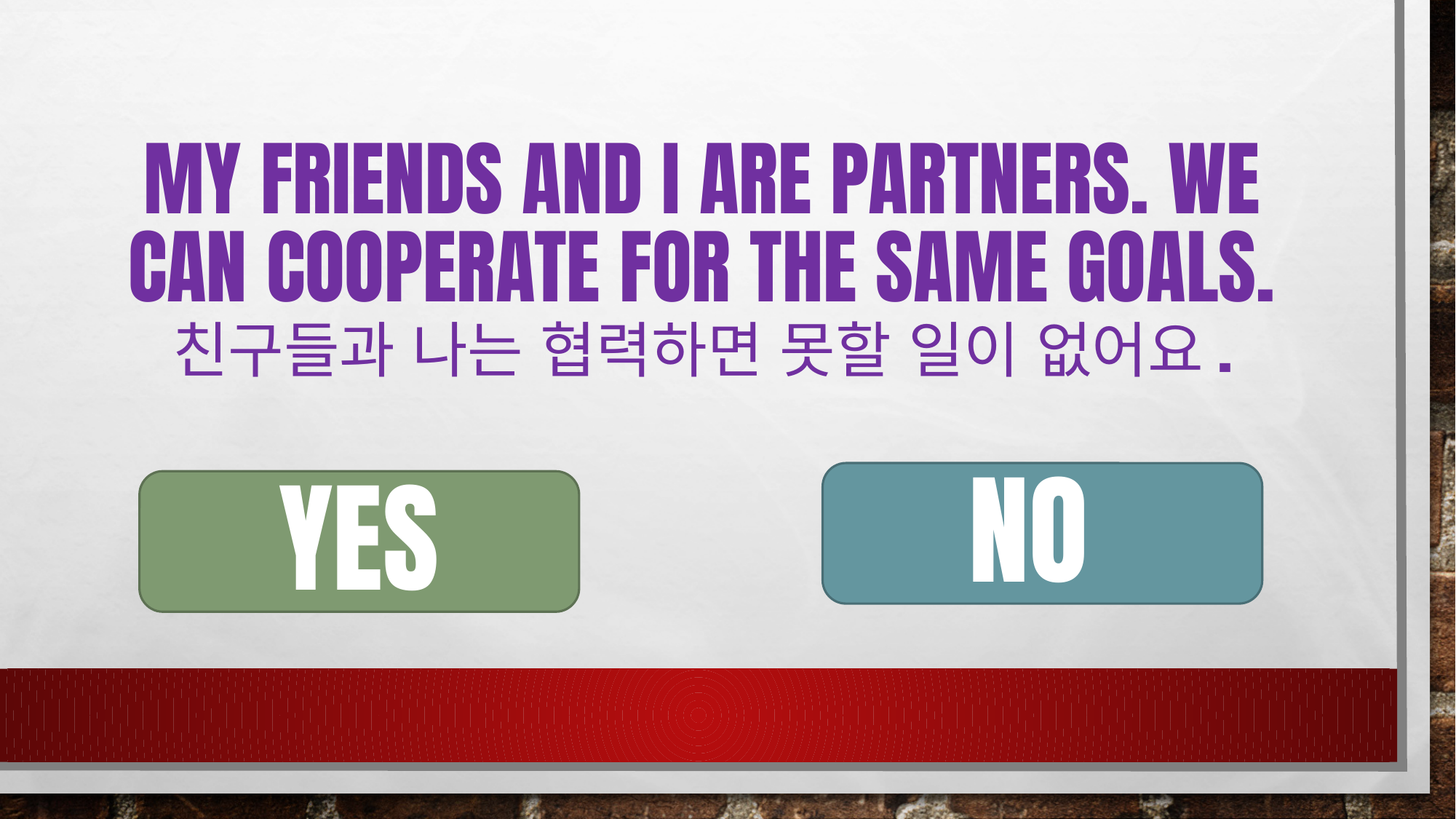

# My friends and I are partners. We can cooperate for the same goals. 친구들과 나는 협력하면 못할 일이 없어요.
NO
YES